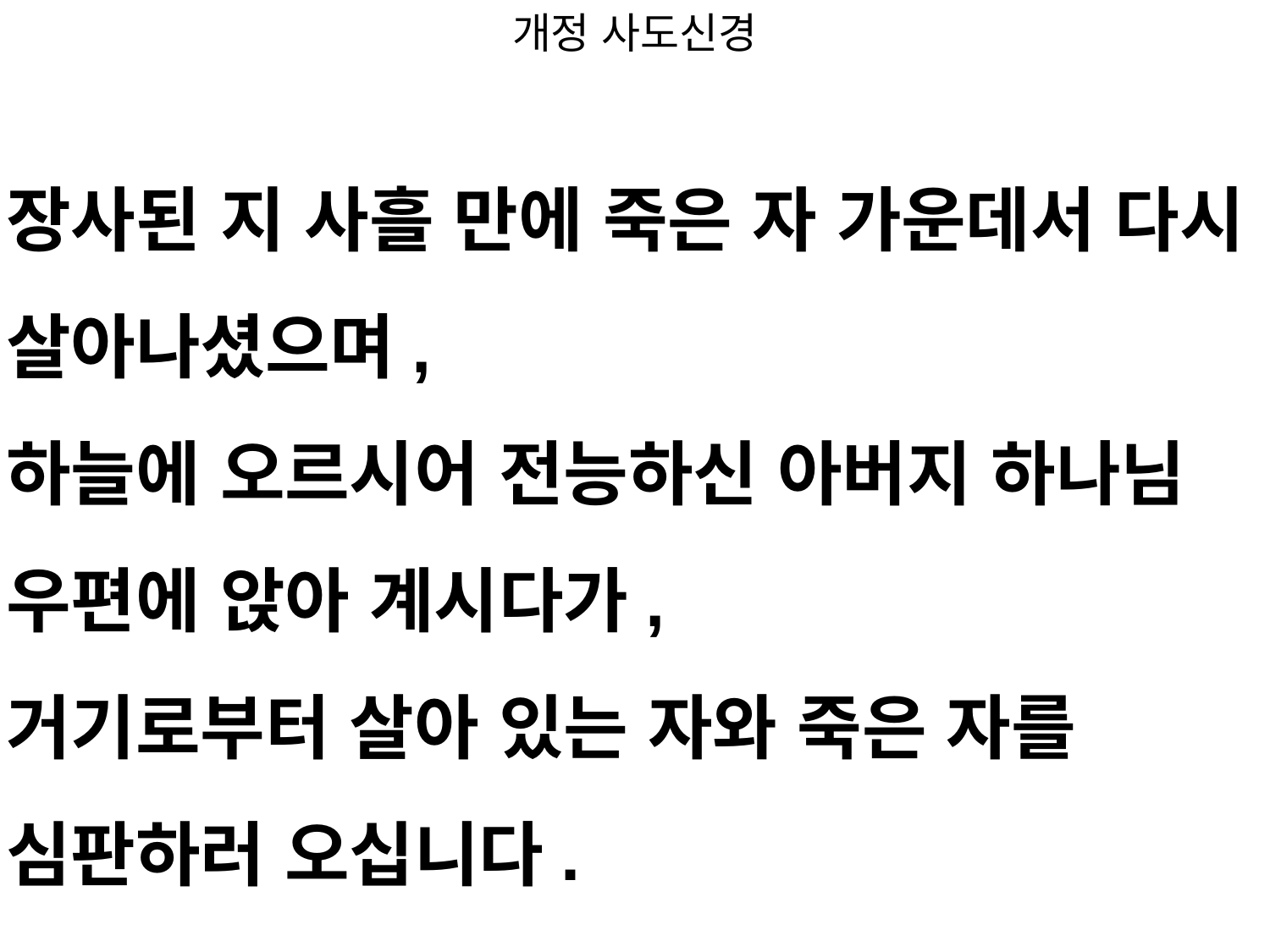

개정 사도신경
#
장사된 지 사흘 만에 죽은 자 가운데서 다시 살아나셨으며,
하늘에 오르시어 전능하신 아버지 하나님 우편에 앉아 계시다가,
거기로부터 살아 있는 자와 죽은 자를 심판하러 오십니다.